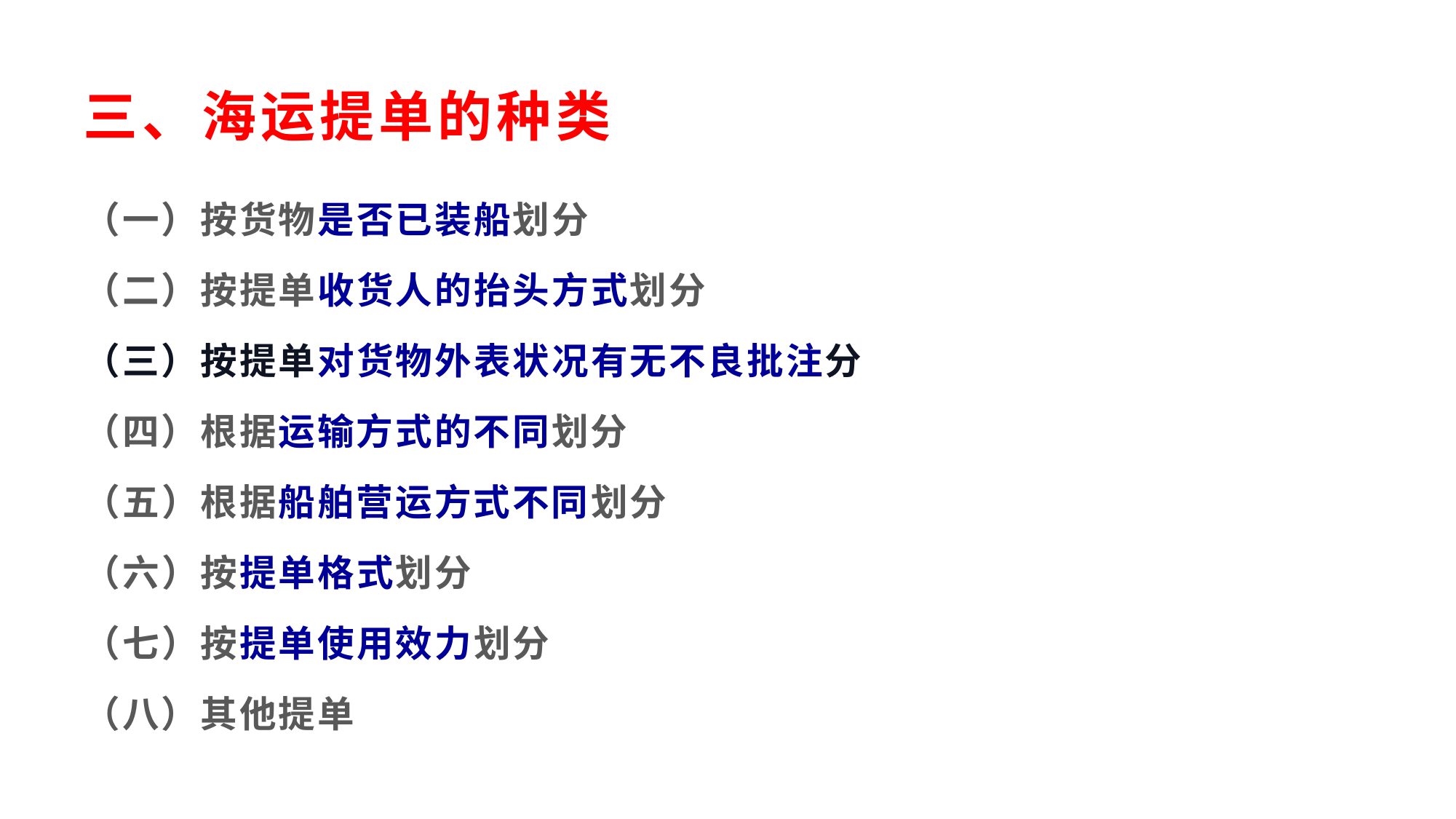

# 三、海运提单的种类
（一）按货物是否已装船划分
（二）按提单收货人的抬头方式划分
（三）按提单对货物外表状况有无不良批注分
（四）根据运输方式的不同划分
（五）根据船舶营运方式不同划分
（六）按提单格式划分
（七）按提单使用效力划分
（八）其他提单